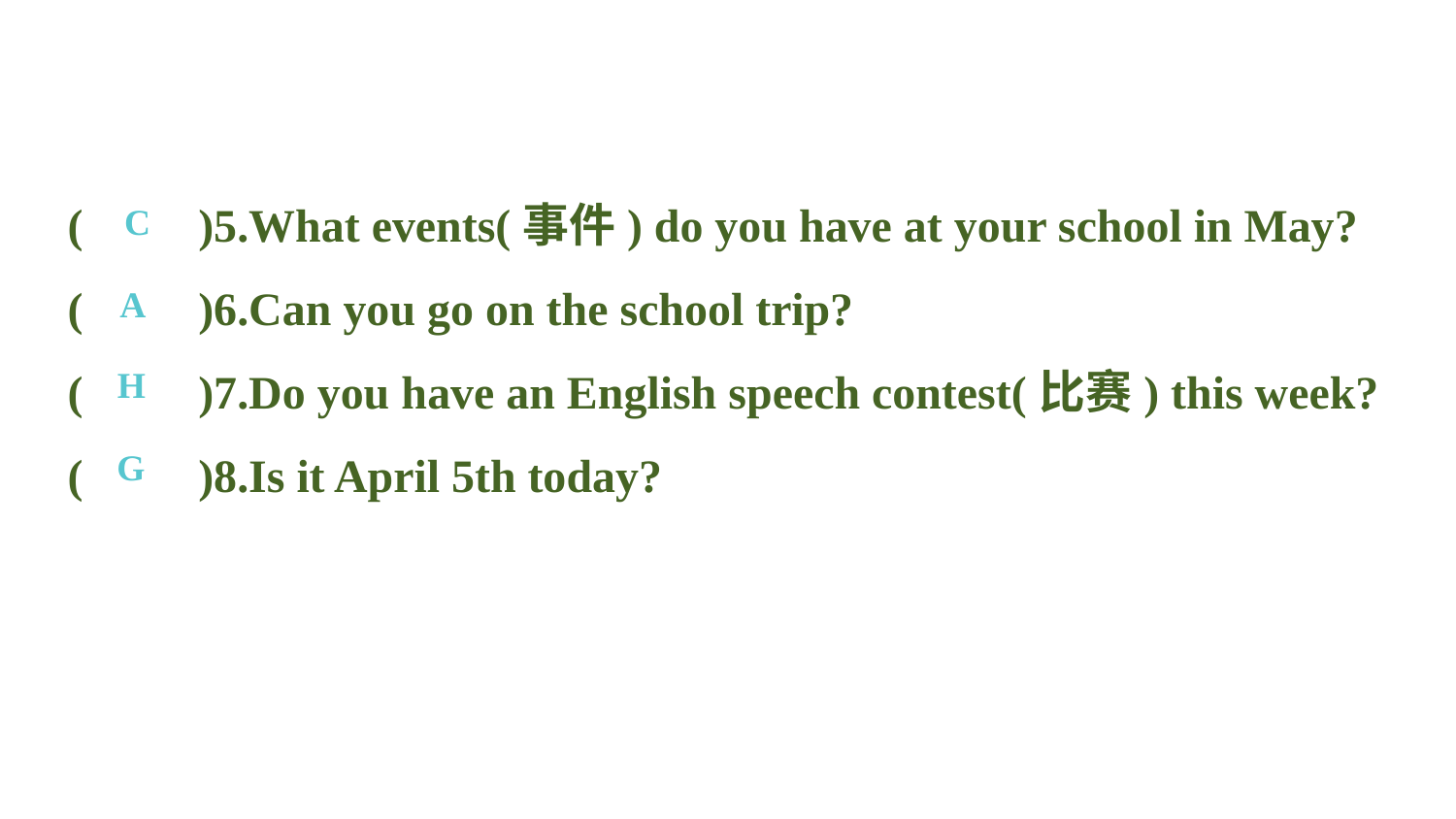

(　　)5.What events(事件) do you have at your school in May?
(　　)6.Can you go on the school trip?
(　　)7.Do you have an English speech contest(比赛) this week?
(　　)8.Is it April 5th today?
C
A
H
G